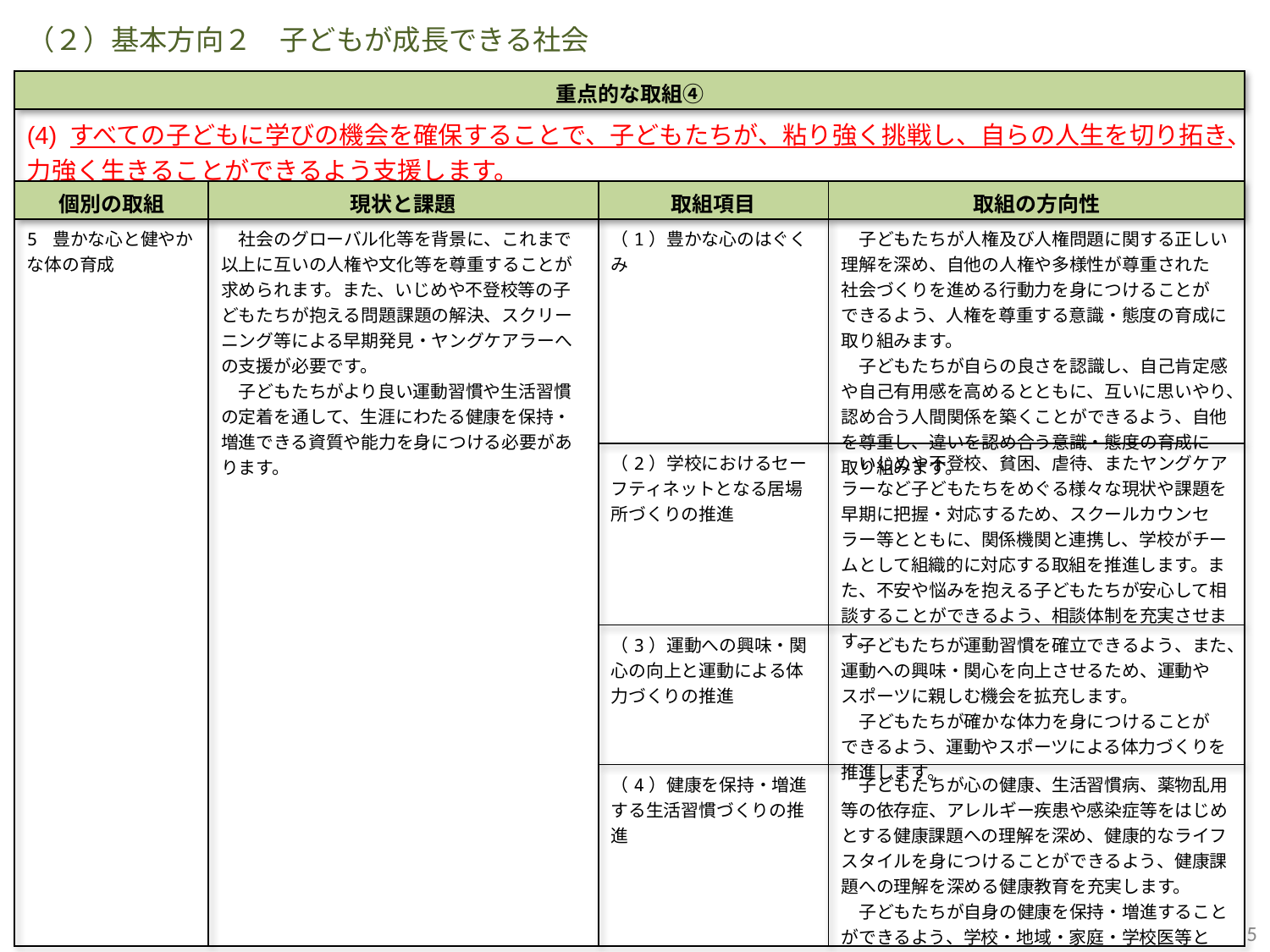

（２）基本方向２　子どもが成長できる社会
| 重点的な取組④ |  |  |  |
| --- | --- | --- | --- |
| (4) すべての子どもに学びの機会を確保することで、子どもたちが、粘り強く挑戦し、自らの人生を切り拓き、力強く生きることができるよう支援します。 |  |  |  |
| 個別の取組 | 現状と課題 | 取組項目 | 取組の方向性 |
| 5 豊かな心と健やかな体の育成 | 社会のグローバル化等を背景に、これまで以上に互いの人権や文化等を尊重することが求められます。また、いじめや不登校等の子どもたちが抱える問題課題の解決、スクリーニング等による早期発見・ヤングケアラーへの支援が必要です。 　子どもたちがより良い運動習慣や生活習慣の定着を通して、生涯にわたる健康を保持・増進できる資質や能力を身につける必要があります。 | （1）豊かな心のはぐくみ | 子どもたちが人権及び人権問題に関する正しい理解を深め、自他の人権や多様性が尊重された 社会づくりを進める行動力を身につけることが できるよう、人権を尊重する意識・態度の育成に 取り組みます。 　子どもたちが自らの良さを認識し、自己肯定感や自己有用感を高めるとともに、互いに思いやり、認め合う人間関係を築くことができるよう、自他を尊重し、違いを認め合う意識・態度の育成に 取り組みます。 |
|  |  | （2）学校におけるセーフティネットとなる居場所づくりの推進 | いじめや不登校、貧困、虐待、またヤングケアラーなど子どもたちをめぐる様々な現状や課題を早期に把握・対応するため、スクールカウンセラー等とともに、関係機関と連携し、学校がチームとして組織的に対応する取組を推進します。また、不安や悩みを抱える子どもたちが安心して相談することができるよう、相談体制を充実させます。 |
|  |  | （3）運動への興味・関心の向上と運動による体力づくりの推進 | 子どもたちが運動習慣を確立できるよう、また、運動への興味・関心を向上させるため、運動や スポーツに親しむ機会を拡充します。 　子どもたちが確かな体力を身につけることが できるよう、運動やスポーツによる体力づくりを推進します。 |
|  |  | （4）健康を保持・増進する生活習慣づくりの推進 | 子どもたちが心の健康、生活習慣病、薬物乱用等の依存症、アレルギー疾患や感染症等をはじめとする健康課題への理解を深め、健康的なライフスタイルを身につけることができるよう、健康課題への理解を深める健康教育を充実します。 　子どもたちが自身の健康を保持・増進することができるよう、学校・地域・家庭・学校医等と 連携した健康づくりを推進します。 |
5